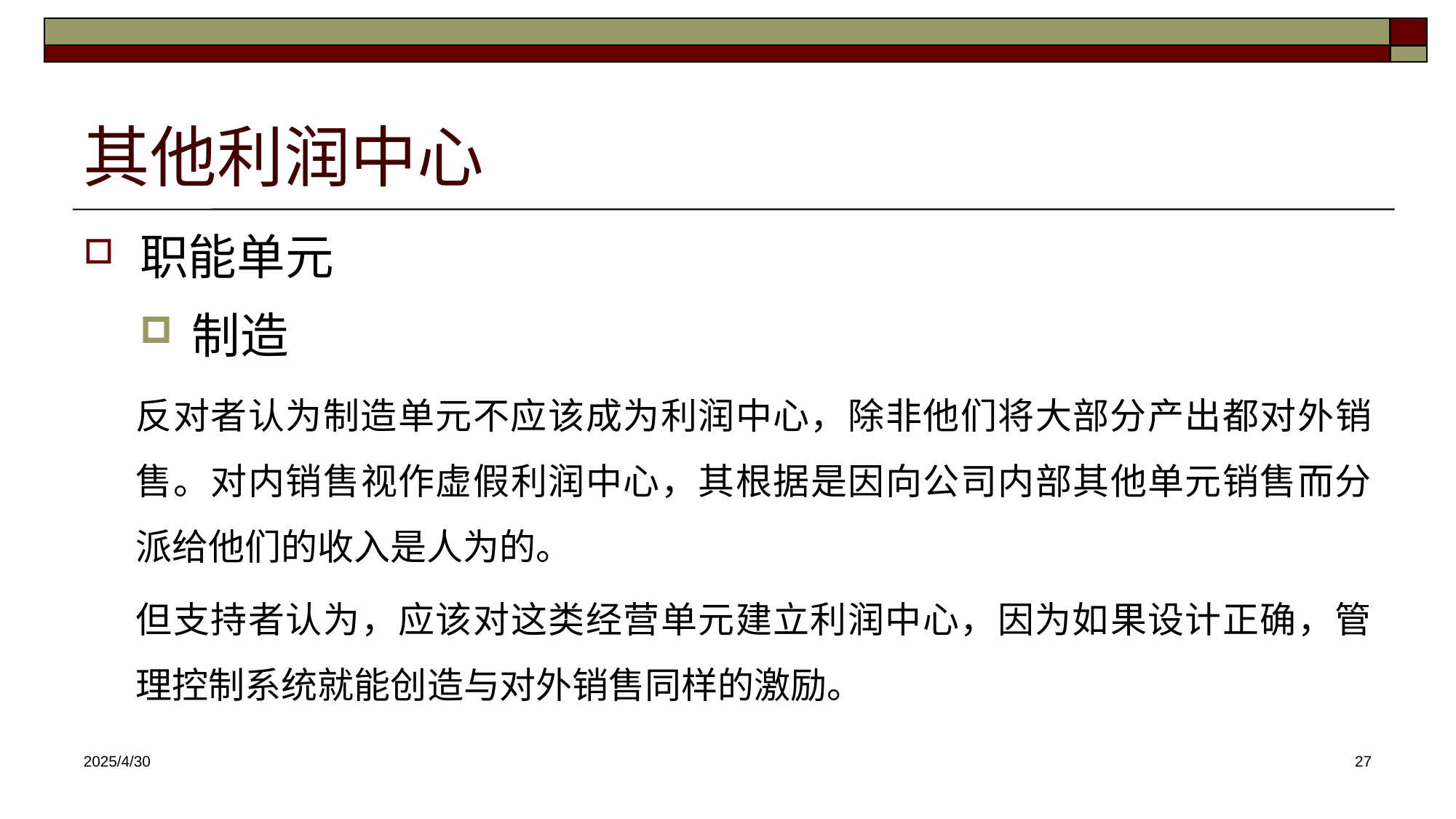

# 其他利润中心
职能单元
制造
反对者认为制造单元不应该成为利润中心，除非他们将大部分产出都对外销售。对内销售视作虚假利润中心，其根据是因向公司内部其他单元销售而分派给他们的收入是人为的。
但支持者认为，应该对这类经营单元建立利润中心，因为如果设计正确，管理控制系统就能创造与对外销售同样的激励。

2025/4/30
27